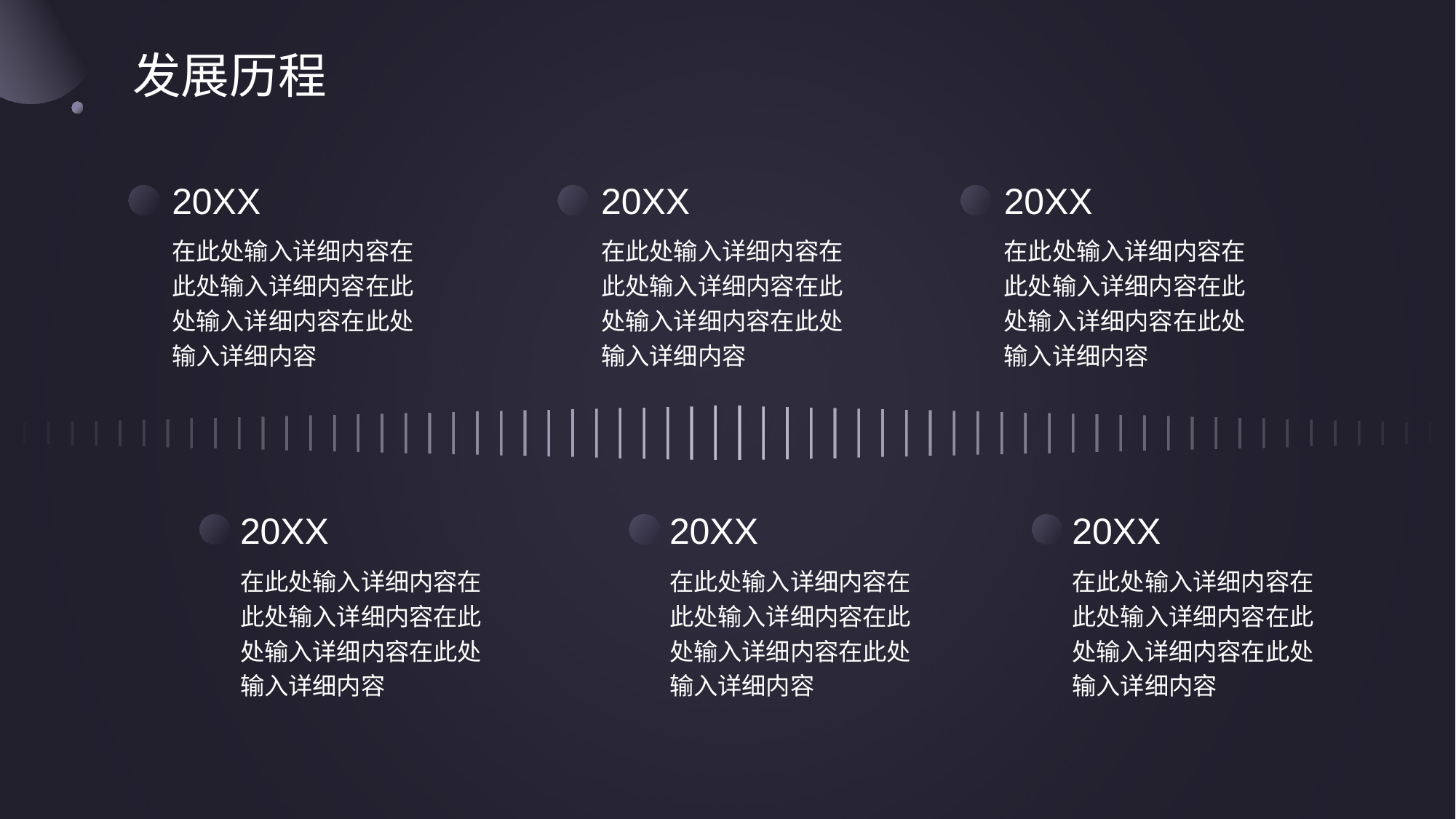

# 发展历程
20XX
20XX
20XX

在此处输入详细内容在此处输入详细内容在此处输入详细内容在此处输入详细内容
在此处输入详细内容在此处输入详细内容在此处输入详细内容在此处输入详细内容
在此处输入详细内容在此处输入详细内容在此处输入详细内容在此处输入详细内容

20XX
20XX
20XX

在此处输入详细内容在此处输入详细内容在此处输入详细内容在此处输入详细内容
在此处输入详细内容在此处输入详细内容在此处输入详细内容在此处输入详细内容
在此处输入详细内容在此处输入详细内容在此处输入详细内容在此处输入详细内容